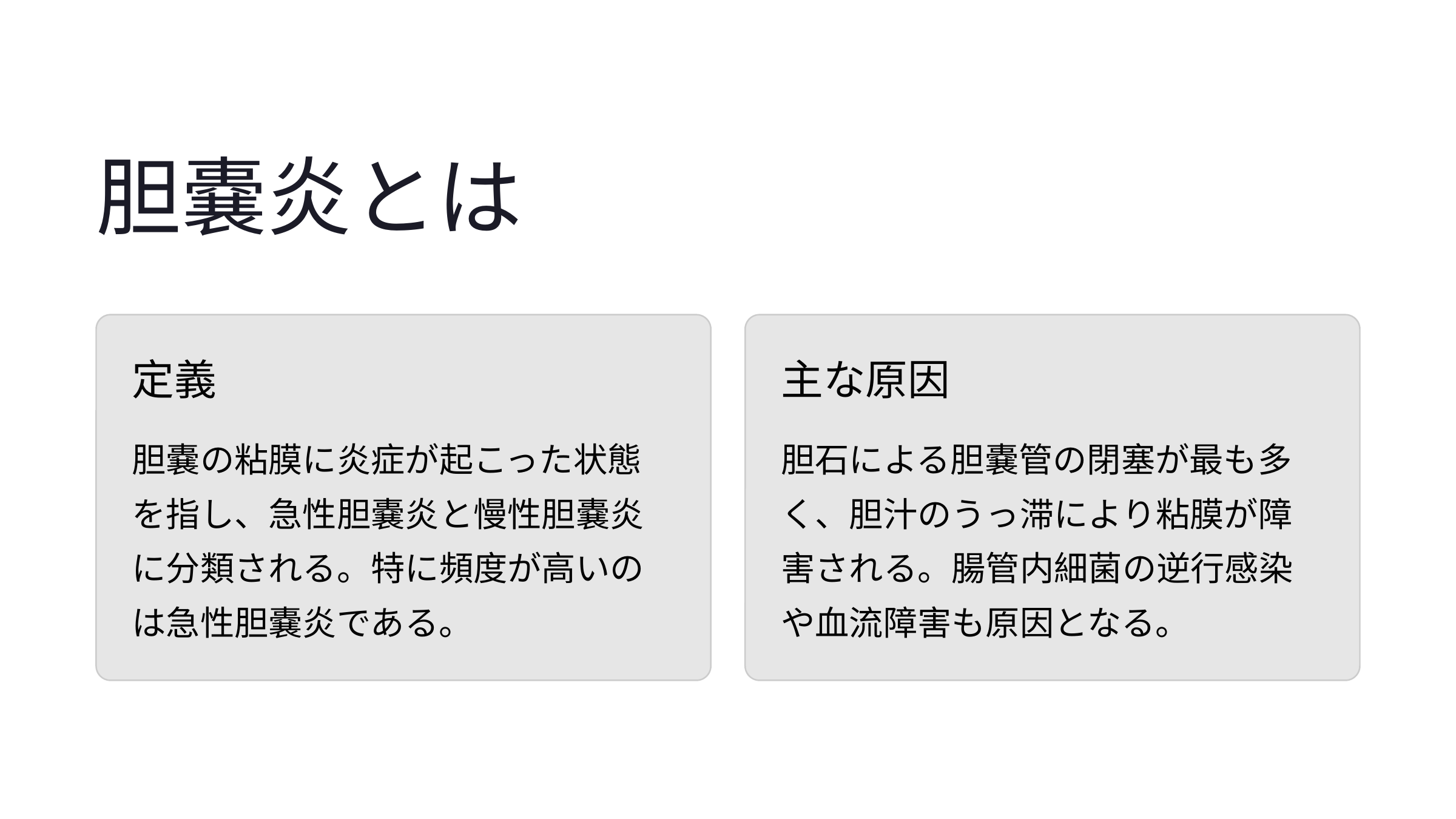

胆嚢炎とは

定義
主な原因
胆嚢の粘膜に炎症が起こった状態を指し、急性胆嚢炎と慢性胆嚢炎に分類される。特に頻度が高いのは急性胆嚢炎である。
胆石による胆嚢管の閉塞が最も多く、胆汁のうっ滞により粘膜が障害される。腸管内細菌の逆行感染や血流障害も原因となる。